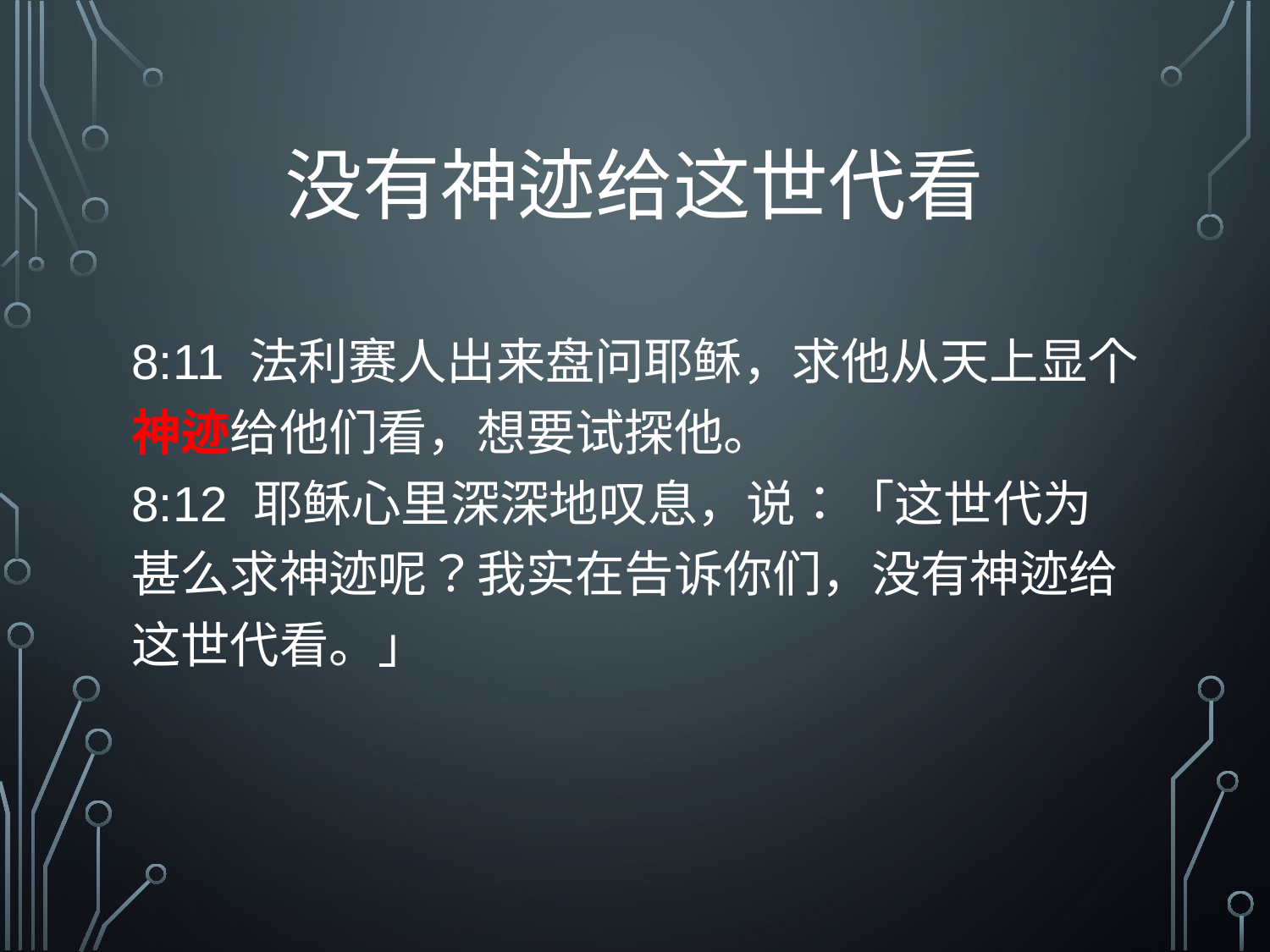

# 没有神迹给这世代看
8:11 法利赛人出来盘问耶稣，求他从天上显个神迹给他们看，想要试探他。
8:12 耶稣心里深深地叹息，说：「这世代为甚么求神迹呢？我实在告诉你们，没有神迹给这世代看。」